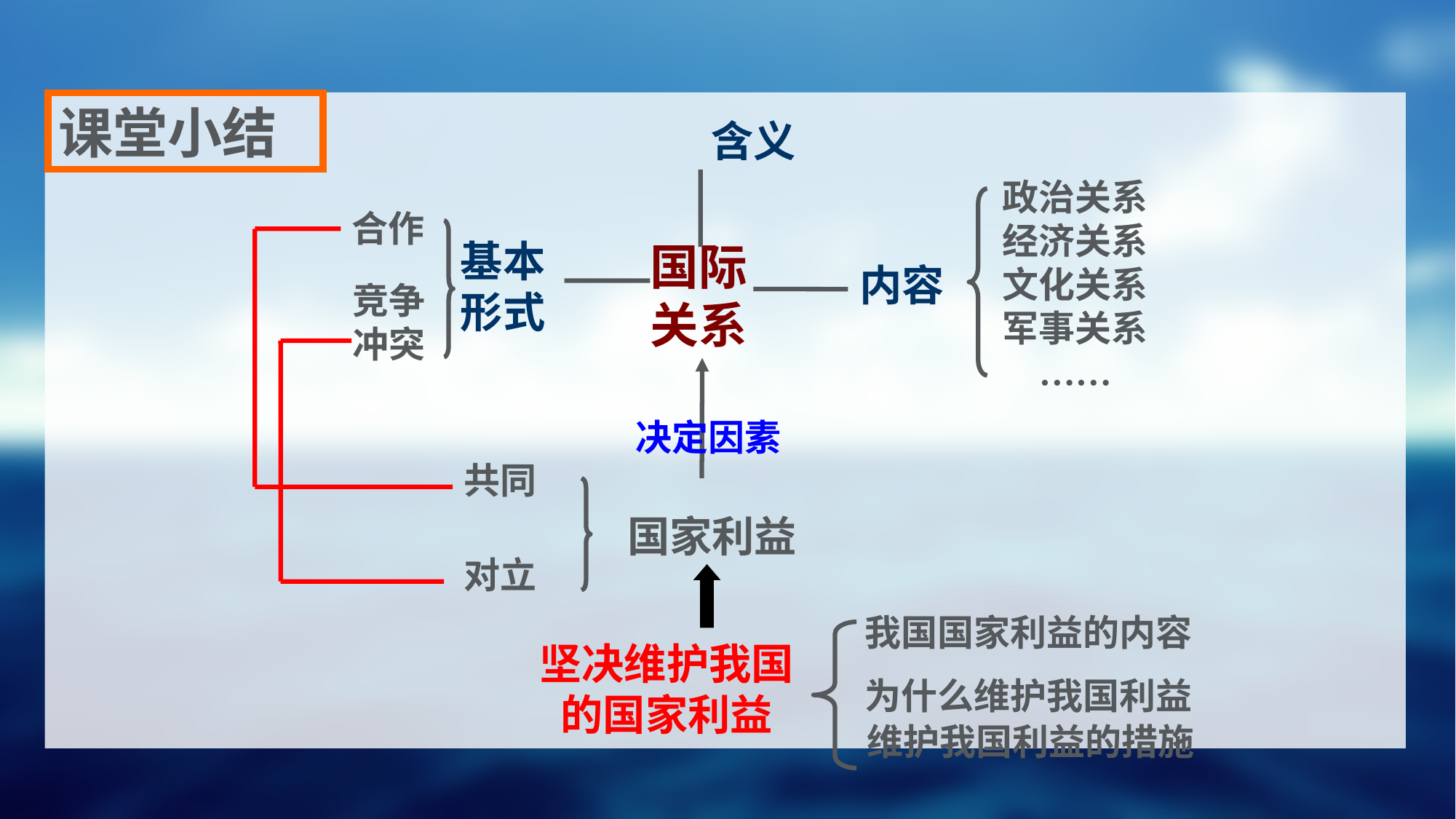

课堂小结
含义
政治关系
经济关系
文化关系
军事关系
……

合作

基本形式
国际
关系
内容
竞争
冲突

决定因素
共同

国家利益
对立

我国国家利益的内容

坚决维护我国的国家利益
为什么维护我国利益
维护我国利益的措施